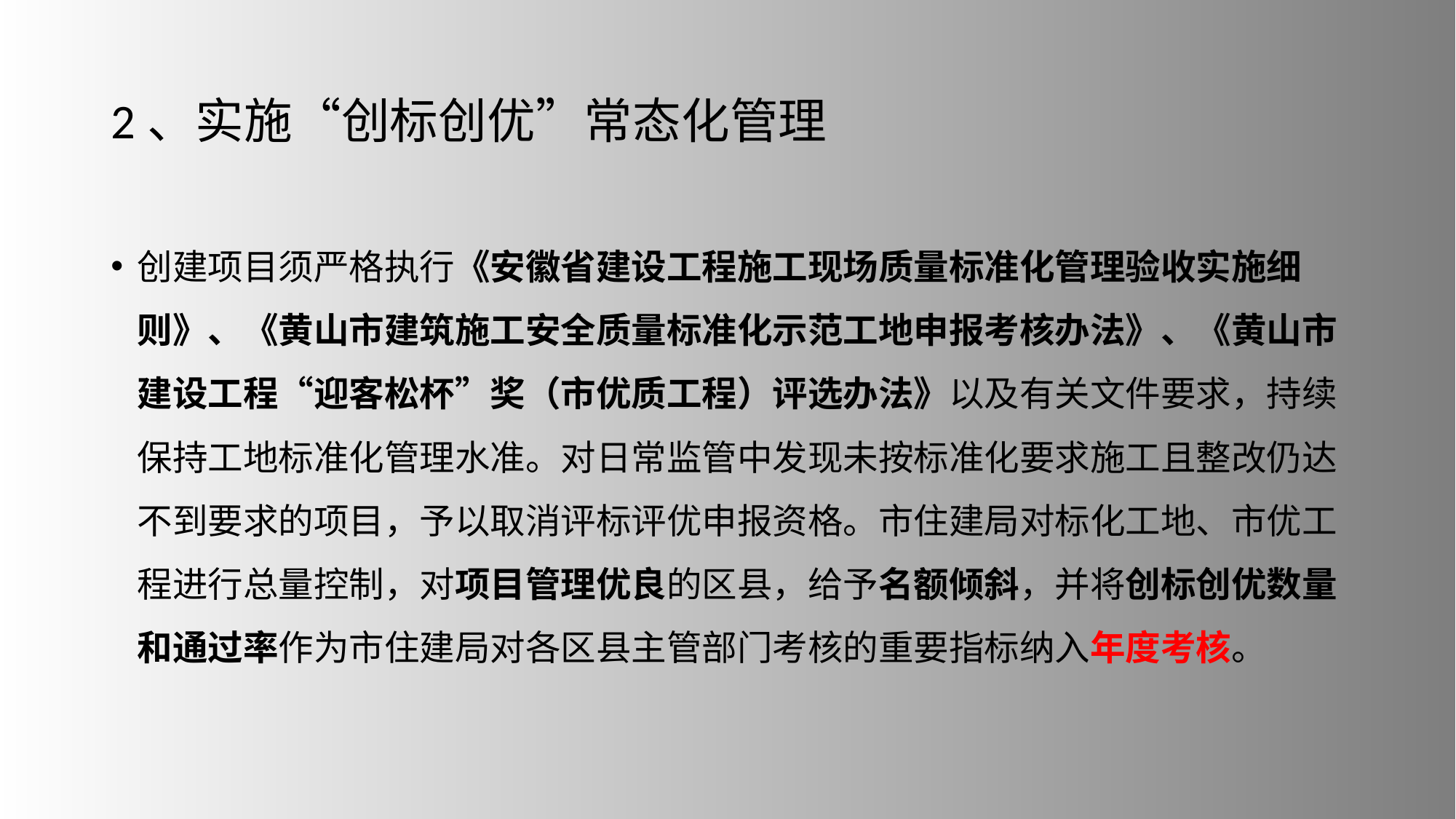

# 2、实施“创标创优”常态化管理
创建项目须严格执行《安徽省建设工程施工现场质量标准化管理验收实施细则》、《黄山市建筑施工安全质量标准化示范工地申报考核办法》、《黄山市建设工程“迎客松杯”奖（市优质工程）评选办法》以及有关文件要求，持续保持工地标准化管理水准。对日常监管中发现未按标准化要求施工且整改仍达不到要求的项目，予以取消评标评优申报资格。市住建局对标化工地、市优工程进行总量控制，对项目管理优良的区县，给予名额倾斜，并将创标创优数量和通过率作为市住建局对各区县主管部门考核的重要指标纳入年度考核。